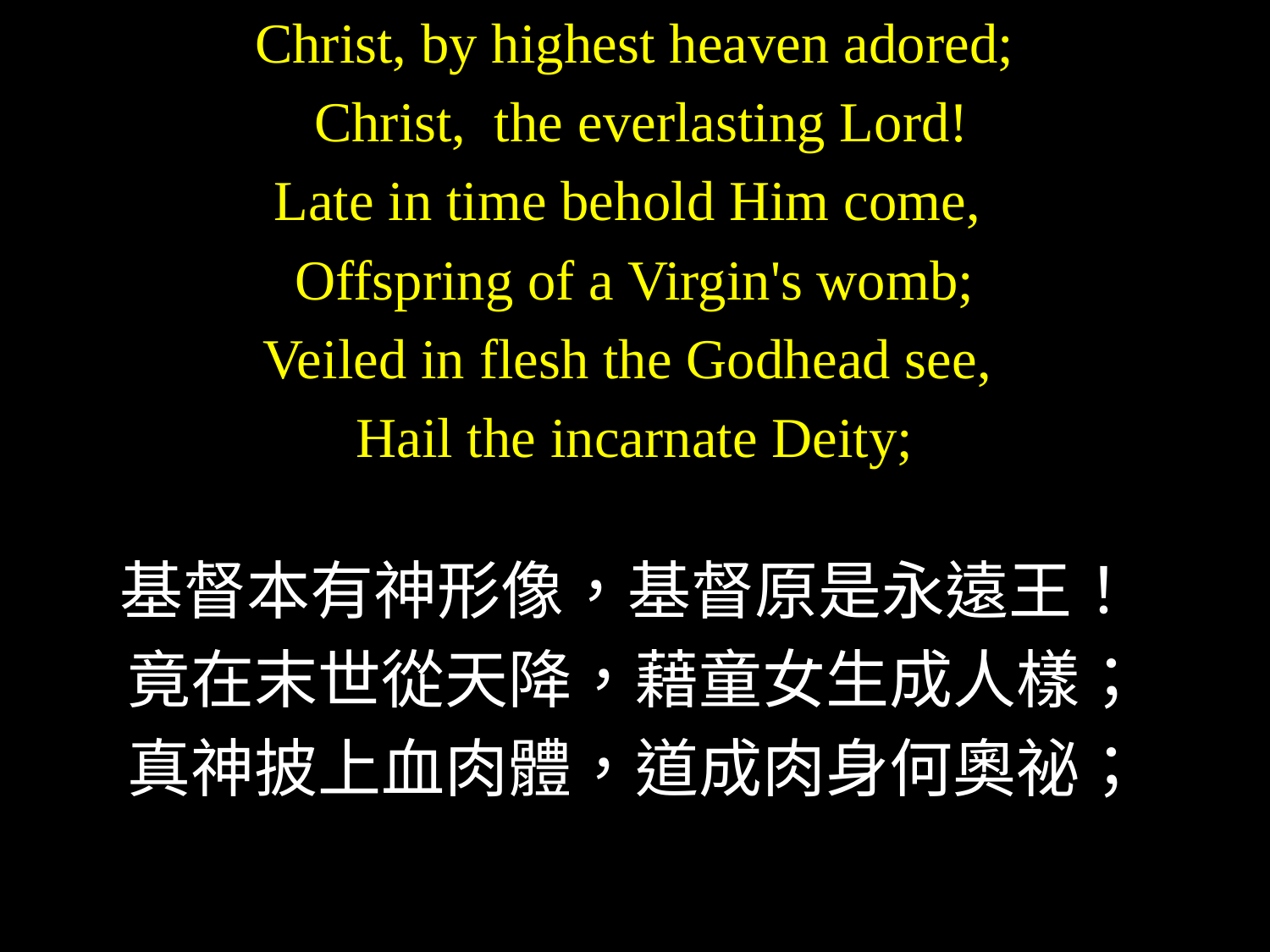

Christ, by highest heaven adored;
 Christ,  the everlasting Lord!
Late in time behold Him come,
Offspring of a Virgin's womb;
Veiled in flesh the Godhead see,
Hail the incarnate Deity;

基督本有神形像，基督原是永遠王！
竟在末世從天降，藉童女生成人樣；
真神披上血肉體，道成肉身何奧祕；